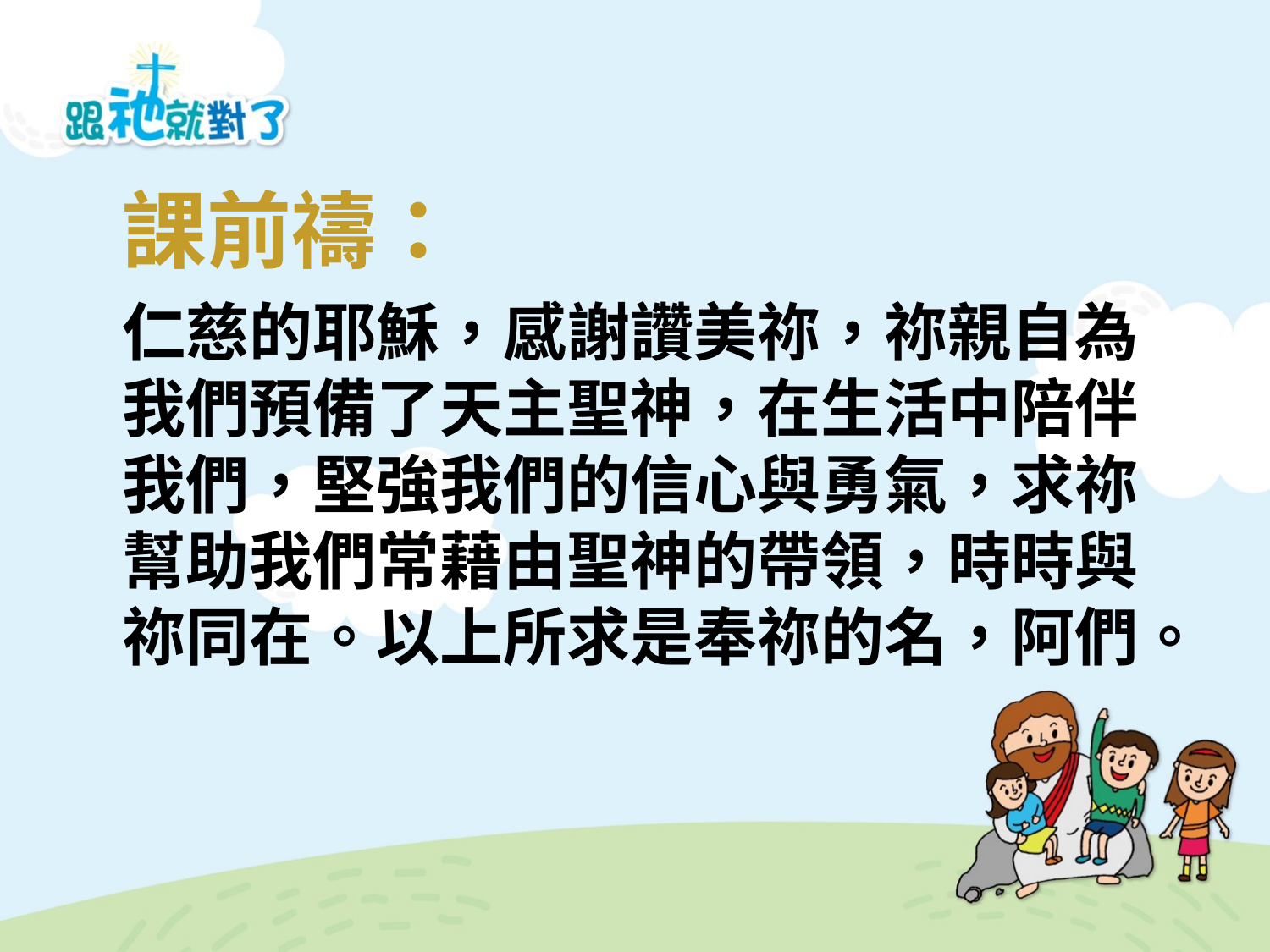

課前禱：
仁慈的耶穌，感謝讚美祢，祢親自為我們預備了天主聖神，在生活中陪伴我們，堅強我們的信心與勇氣，求祢幫助我們常藉由聖神的帶領，時時與祢同在。以上所求是奉祢的名，阿們。